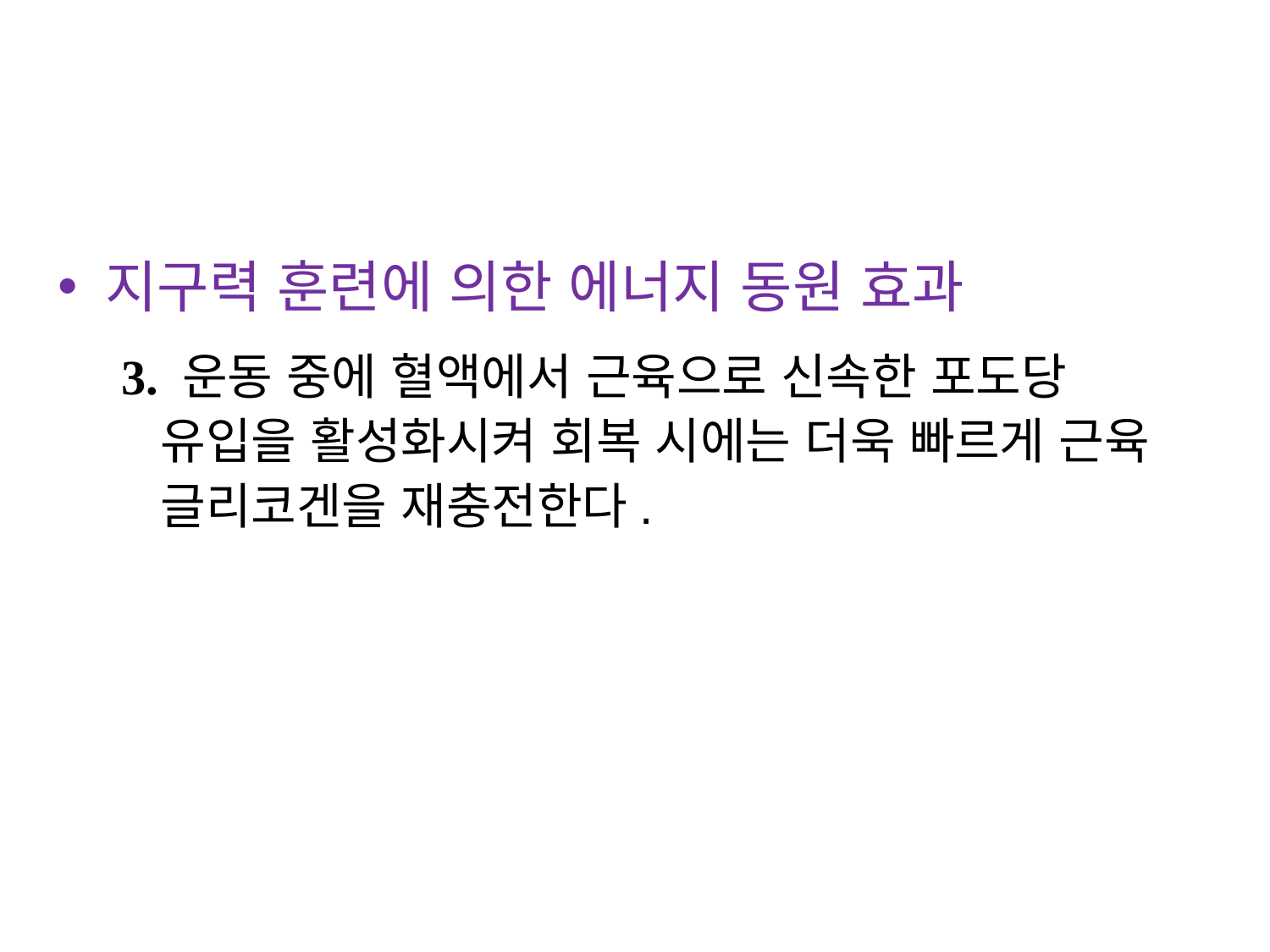

지구력 훈련에 의한 에너지 동원 효과
3. 운동 중에 혈액에서 근육으로 신속한 포도당 유입을 활성화시켜 회복 시에는 더욱 빠르게 근육 글리코겐을 재충전한다.